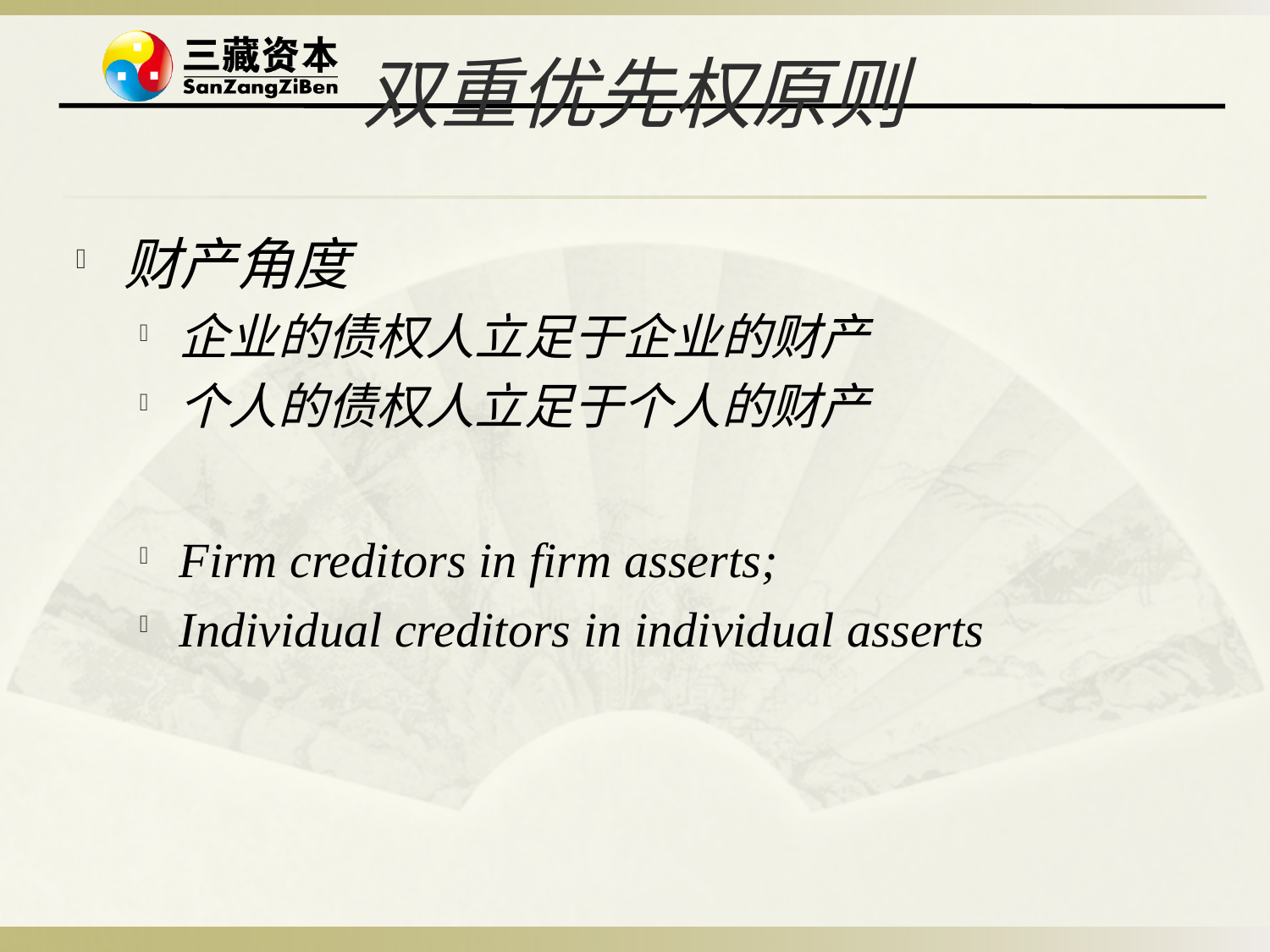

# 双重优先权原则
财产角度
企业的债权人立足于企业的财产
个人的债权人立足于个人的财产

Firm creditors in firm asserts;
Individual creditors in individual asserts